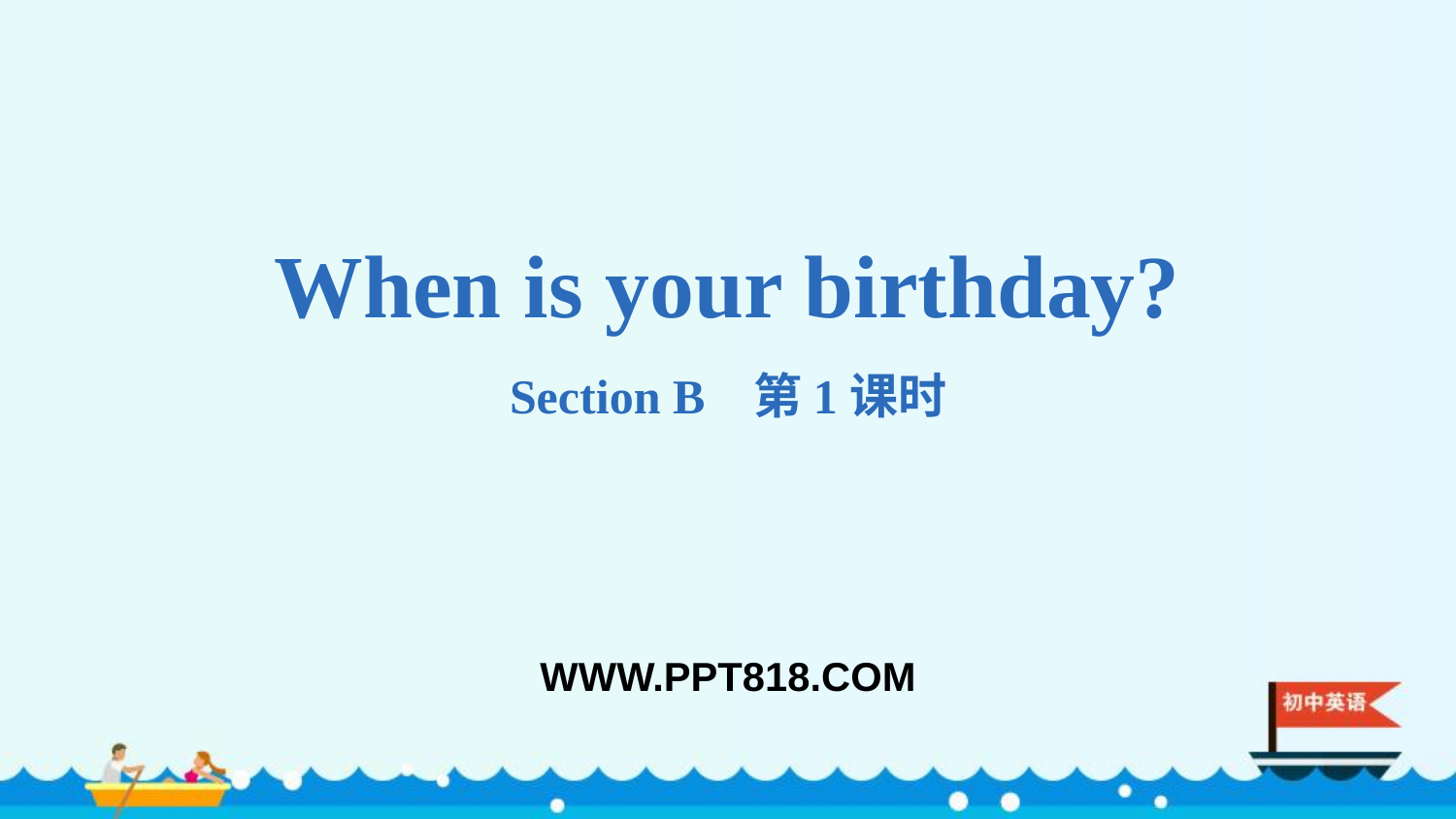

When is your birthday?
Section B   第1课时
WWW.PPT818.COM